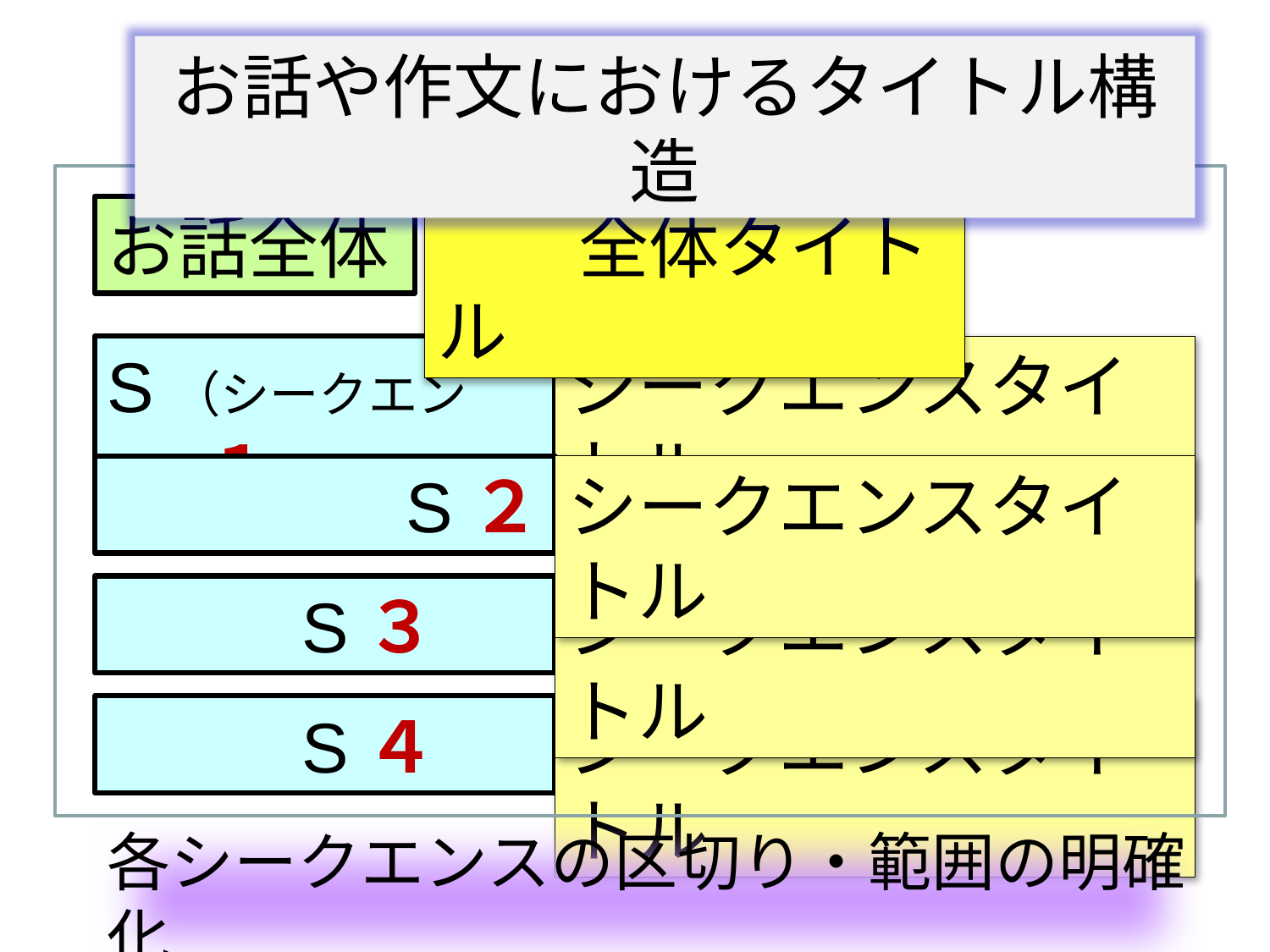

お話や作文におけるタイトル構造

お話全体
　　全体タイトル
S（シークエンス）１
シークエンスタイトル
　　　　S２
シークエンスタイトル
　S３
シークエンスタイトル
　S４
シークエンスタイトル
各シークエンスの区切り・範囲の明確化